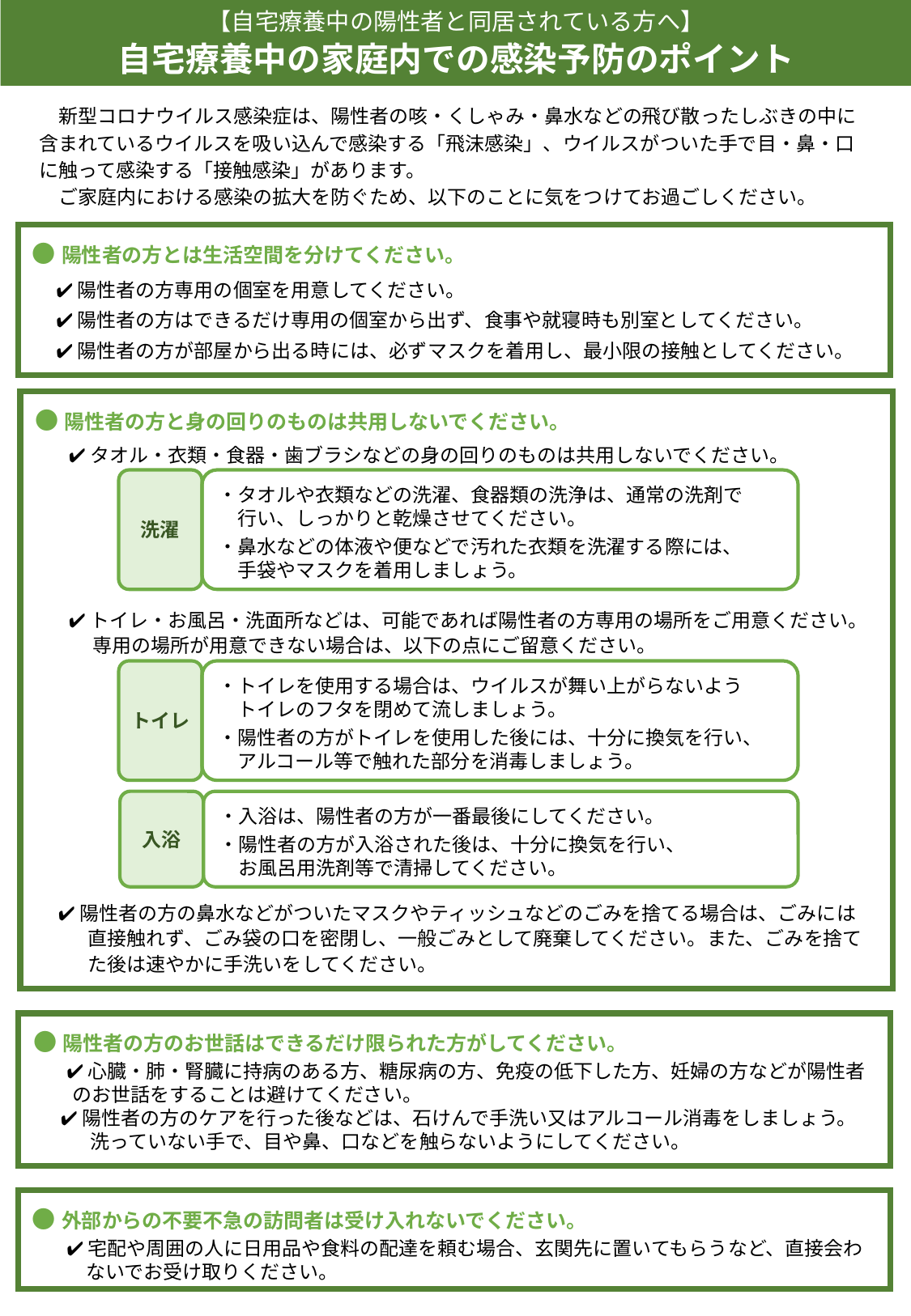

【自宅療養中の陽性者と同居されている方へ】
自宅療養中の家庭内での感染予防のポイント
　新型コロナウイルス感染症は、陽性者の咳・くしゃみ・鼻水などの飛び散ったしぶきの中に含まれているウイルスを吸い込んで感染する「飛沫感染」、ウイルスがついた手で目・鼻・口に触って感染する「接触感染」があります。
　ご家庭内における感染の拡大を防ぐため、以下のことに気をつけてお過ごしください。

 ●陽性者の方とは生活空間を分けてください。
　  ✔ 陽性者の方専用の個室を用意してください。
　  ✔ 陽性者の方はできるだけ専用の個室から出ず、食事や就寝時も別室としてください。
　  ✔ 陽性者の方が部屋から出る時には、必ずマスクを着用し、最小限の接触としてください。
 ●陽性者の方と身の回りのものは共用しないでください。
　　✔ タオル・衣類・食器・歯ブラシなどの身の回りのものは共用しないでください。

　　✔ トイレ・お風呂・洗面所などは、可能であれば陽性者の方専用の場所をご用意ください。
　　　 専用の場所が用意できない場合は、以下の点にご留意ください。

　  ✔ 陽性者の方の鼻水などがついたマスクやティッシュなどのごみを捨てる場合は、ごみには
　　　直接触れず、ごみ袋の口を密閉し、一般ごみとして廃棄してください。また、ごみを捨て
　　　た後は速やかに手洗いをしてください。
洗濯
・タオルや衣類などの洗濯、食器類の洗浄は、通常の洗剤で
　行い、しっかりと乾燥させてください。
・鼻水などの体液や便などで汚れた衣類を洗濯する際には、
　手袋やマスクを着用しましょう。
トイレ
・トイレを使用する場合は、ウイルスが舞い上がらないよう
　トイレのフタを閉めて流しましょう。
・陽性者の方がトイレを使用した後には、十分に換気を行い、
　アルコール等で触れた部分を消毒しましょう。
入浴
・入浴は、陽性者の方が一番最後にしてください。
・陽性者の方が入浴された後は、十分に換気を行い、
　お風呂用洗剤等で清掃してください。
 ●陽性者の方のお世話はできるだけ限られた方がしてください。
　　✔ 心臓・肺・腎臓に持病のある方、糖尿病の方、免疫の低下した方、妊婦の方などが陽性者
         のお世話をすることは避けてください。
　   ✔ 陽性者の方のケアを行った後などは、石けんで手洗い又はアルコール消毒をしましょう。
　　　 洗っていない手で、目や鼻、口などを触らないようにしてください。
 ●外部からの不要不急の訪問者は受け入れないでください。
　　✔ 宅配や周囲の人に日用品や食料の配達を頼む場合、玄関先に置いてもらうなど、直接会わ
　　　ないでお受け取りください。